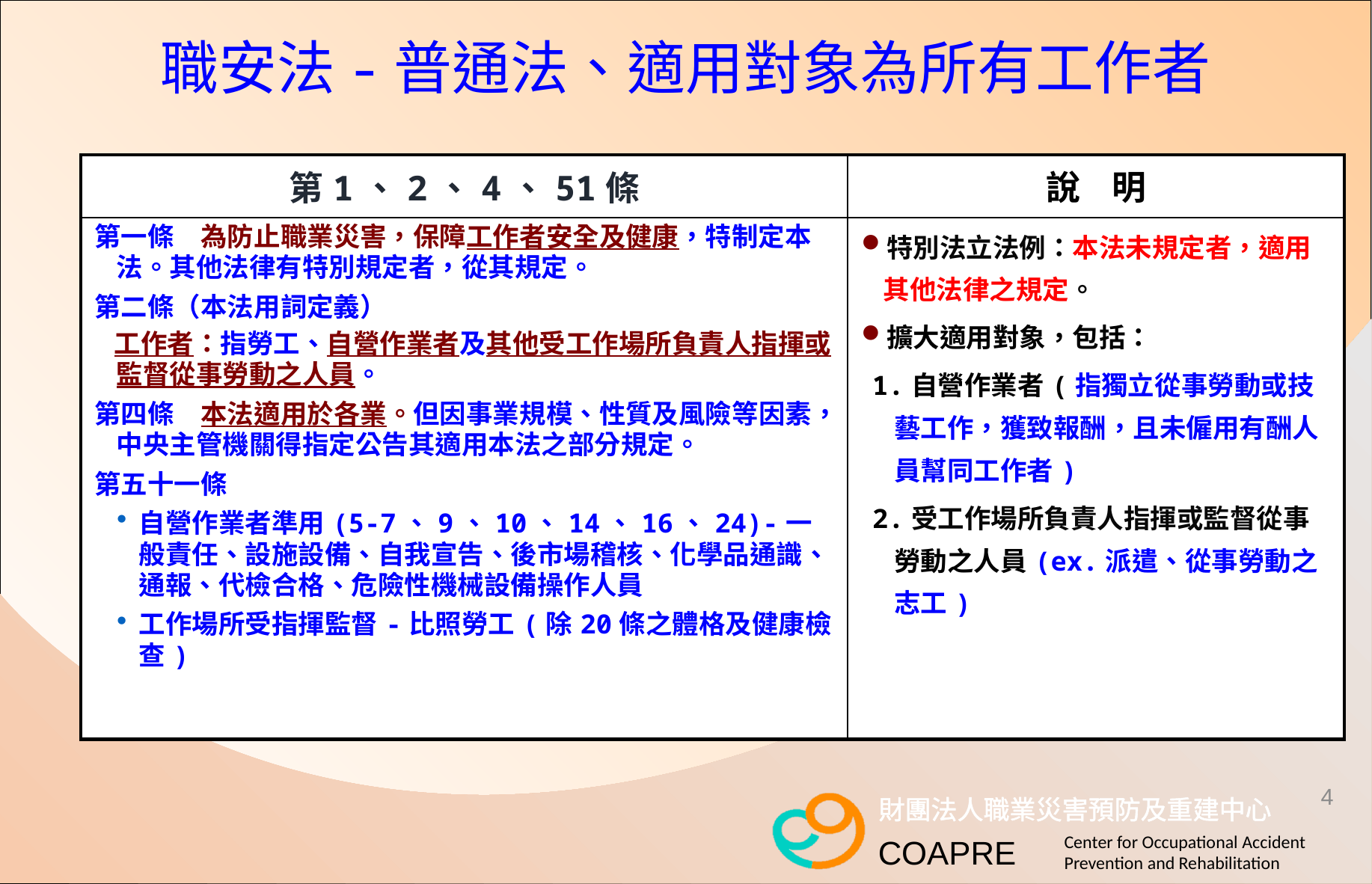

# 職安法-普通法、適用對象為所有工作者
| 第1、2、4、51條 | 說 明 |
| --- | --- |
| 第一條　為防止職業災害，保障工作者安全及健康，特制定本法。其他法律有特別規定者，從其規定。 第二條（本法用詞定義） 工作者：指勞工、自營作業者及其他受工作場所負責人指揮或監督從事勞動之人員。 第四條　本法適用於各業。但因事業規模、性質及風險等因素，中央主管機關得指定公告其適用本法之部分規定。 第五十一條 自營作業者準用(5-7、9、10、14、16、24)-一般責任、設施設備、自我宣告、後市場稽核、化學品通識、通報、代檢合格、危險性機械設備操作人員 工作場所受指揮監督-比照勞工(除20條之體格及健康檢查) | 特別法立法例：本法未規定者，適用其他法律之規定。 擴大適用對象，包括： 1.自營作業者(指獨立從事勞動或技藝工作，獲致報酬，且未僱用有酬人員幫同工作者) 2.受工作場所負責人指揮或監督從事勞動之人員(ex.派遣、從事勞動之志工) |
4